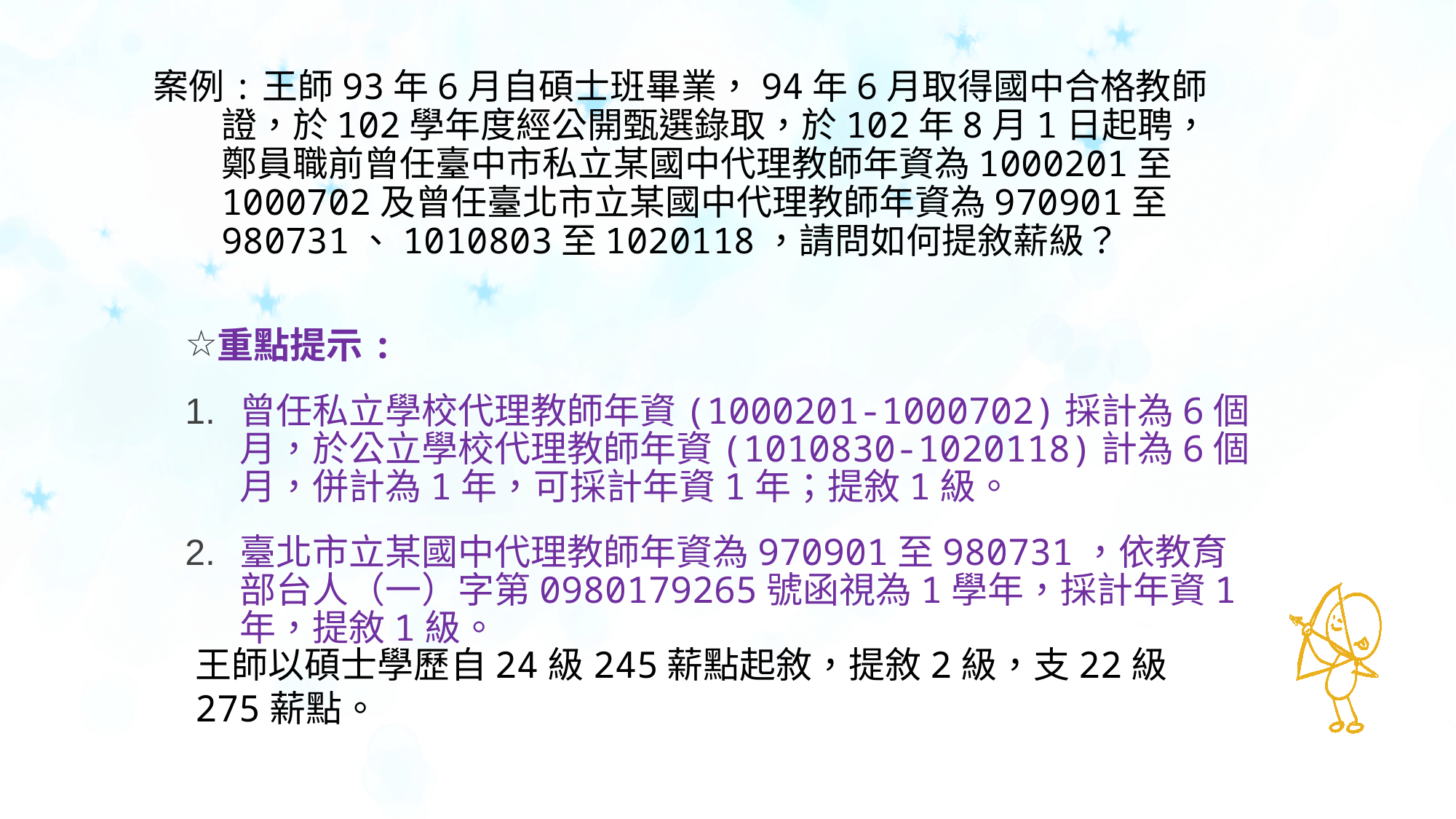

案例:王師93年6月自碩士班畢業，94年6月取得國中合格教師證，於102學年度經公開甄選錄取，於102年8月1日起聘，鄭員職前曾任臺中市私立某國中代理教師年資為1000201至1000702及曾任臺北市立某國中代理教師年資為970901至980731、1010803至1020118，請問如何提敘薪級？

重點提示:
曾任私立學校代理教師年資(1000201-1000702)採計為6個月，於公立學校代理教師年資(1010830-1020118)計為6個月，併計為1年，可採計年資1年；提敘1級。
臺北市立某國中代理教師年資為970901至980731，依教育部台人（一）字第0980179265號函視為1學年，採計年資1年，提敘1級。
王師以碩士學歷自24級245薪點起敘，提敘2級，支22級275薪點。